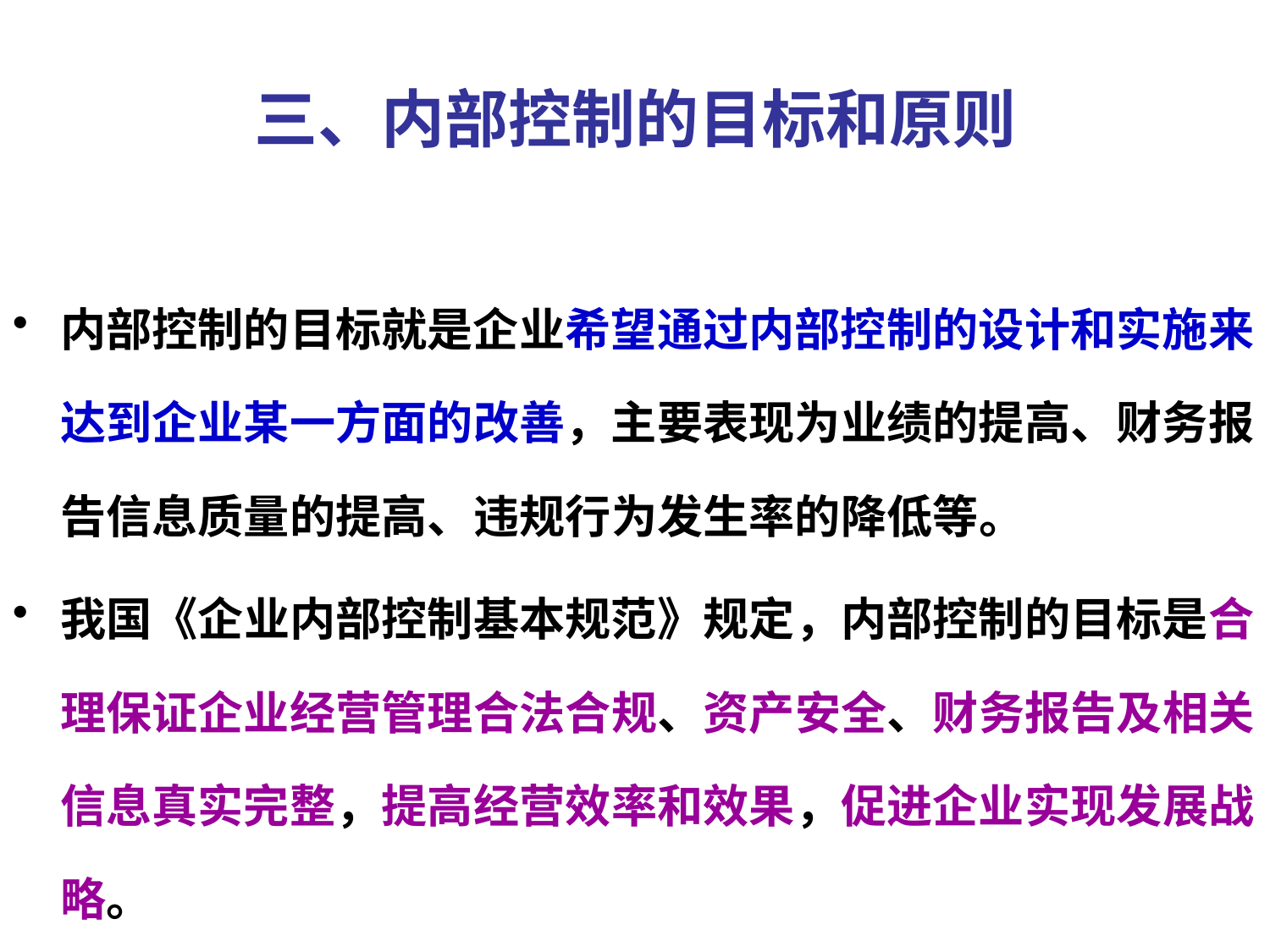

# 三、内部控制的目标和原则
内部控制的目标就是企业希望通过内部控制的设计和实施来达到企业某一方面的改善，主要表现为业绩的提高、财务报告信息质量的提高、违规行为发生率的降低等。
我国《企业内部控制基本规范》规定，内部控制的目标是合理保证企业经营管理合法合规、资产安全、财务报告及相关信息真实完整，提高经营效率和效果，促进企业实现发展战略。